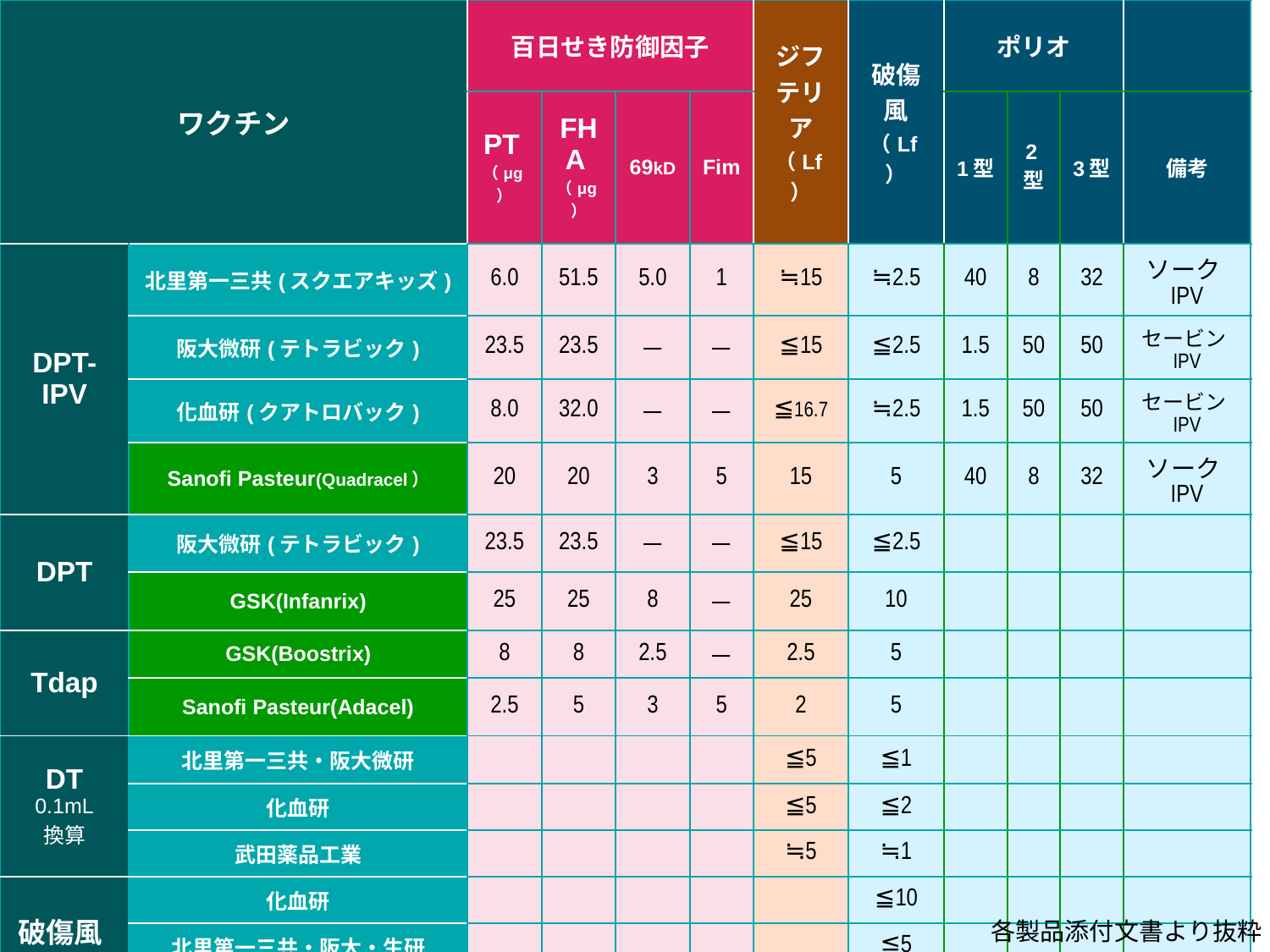

| ワクチン |  | 百日せき防御因子 |  |  |  | ジフテリア （Lf） | 破傷風 （Lf） | ポリオ |  |  |  |
| --- | --- | --- | --- | --- | --- | --- | --- | --- | --- | --- | --- |
|  |  | PT（μg） | FHA（μg） | 69kD | Fim |  |  | 1型 | 2型 | 3型 | 備考 |
| DPT-IPV | 北里第一三共(スクエアキッズ) | 6.0 | 51.5 | 5.0 | 1 | ≒15 | ≒2.5 | 40 | 8 | 32 | ソークIPV |
|  | 阪大微研(テトラビック) | 23.5 | 23.5 | － | － | ≦15 | ≦2.5 | 1.5 | 50 | 50 | セービンIPV |
|  | 化血研(クアトロバック) | 8.0 | 32.0 | － | － | ≦16.7 | ≒2.5 | 1.5 | 50 | 50 | セービンIPV |
|  | Sanofi Pasteur(Quadracel） | 20 | 20 | 3 | 5 | 15 | 5 | 40 | 8 | 32 | ソークIPV |
| DPT | 阪大微研(テトラビック) | 23.5 | 23.5 | － | － | ≦15 | ≦2.5 |  |  |  |  |
|  | GSK(Infanrix) | 25 | 25 | 8 | － | 25 | 10 |  |  |  |  |
| Tdap | GSK(Boostrix) | 8 | 8 | 2.5 | － | 2.5 | 5 |  |  |  |  |
|  | Sanofi Pasteur(Adacel) | 2.5 | 5 | 3 | 5 | 2 | 5 |  |  |  |  |
| DT 0.1mL 換算 | 北里第一三共・阪大微研 |  |  |  |  | ≦5 | ≦1 |  |  |  |  |
|  | 化血研 |  |  |  |  | ≦5 | ≦2 |  |  |  |  |
|  | 武田薬品工業 |  |  |  |  | ≒5 | ≒1 |  |  |  |  |
| 破傷風TT | 化血研 |  |  |  |  |  | ≦10 |  |  |  |  |
|  | 北里第一三共・阪大・生研 |  |  |  |  |  | ≦5 |  |  |  |  |
|  | 武田薬品工業 |  |  |  |  |  | ≒5 |  |  |  |  |

破傷風トキソイド含有ワクチン0.5mLの抗原量
各製品添付文書より抜粋